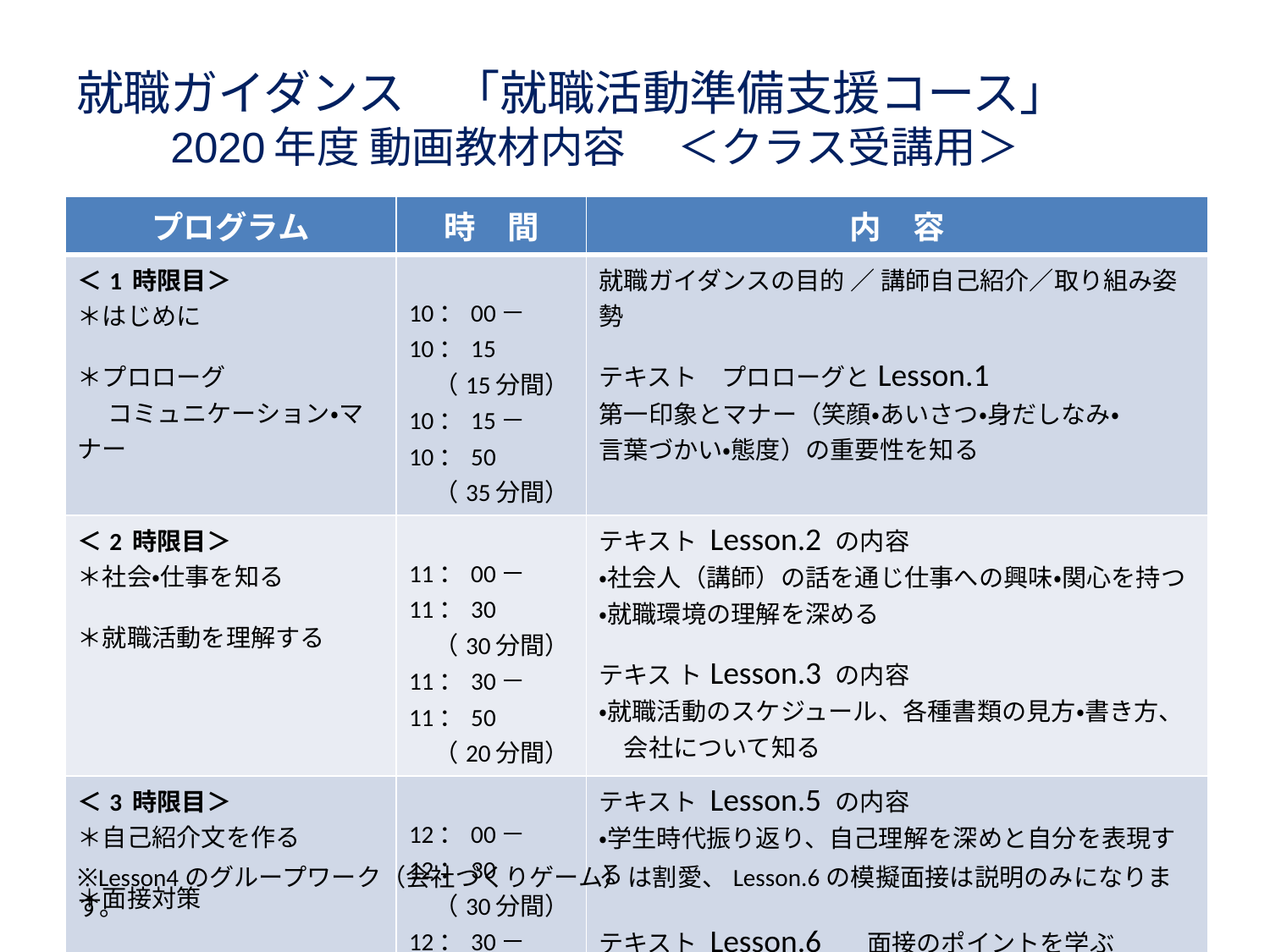

# 就職ガイダンス　「就職活動準備支援コース」 　　2020年度 動画教材内容 　＜クラス受講用＞
| プログラム | 時　間 | 内　容 |
| --- | --- | --- |
| ＜1 時限目＞ ＊はじめに ＊プロローグ 　 コミュニケーション・マナー | 10：00－10：15　 　（15分間） 10：15－10：50　 　（35分間） | 就職ガイダンスの目的 ／ 講師自己紹介／取り組み姿勢 テキスト　プロローグとLesson.1 第一印象とマナー（笑顔・あいさつ・身だしなみ・ 言葉づかい・態度）の重要性を知る |
| ＜2 時限目＞ ＊社会・仕事を知る ＊就職活動を理解する | 11：00－11：30　 　（30分間） 11：30－11：50 　（20分間） | テキスト Lesson.2 の内容 ・社会人（講師）の話を通じ仕事への興味・関心を持つ ・就職環境の理解を深める テキス トLesson.3 の内容 ・就職活動のスケジュール、各種書類の見方・書き方、 　会社について知る |
| ＜3 時限目＞ ＊自己紹介文を作る ＊面接対策 | 12：00－12：30 　（30分間） 12：30－12：50　 　（20分間） | テキスト Lesson.5 の内容 ・学生時代振り返り、自己理解を深めと自分を表現する テキスト Lesson.6 　面接のポイントを学ぶ |
※Lesson4のグループワーク（会社づくりゲーム）は割愛、Lesson.6の模擬面接は説明のみになります。